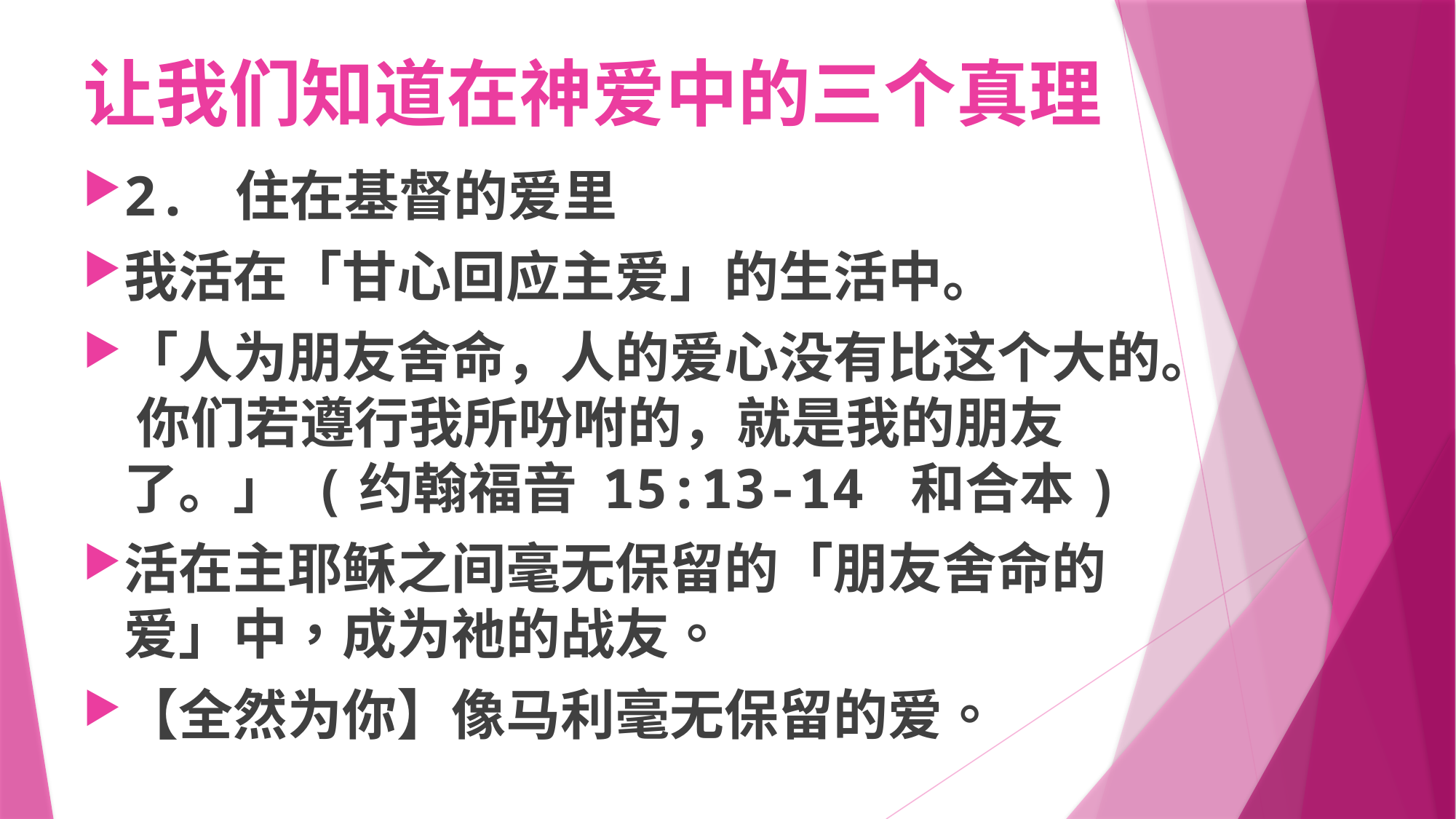

# 让我们知道在神爱中的三个真理
2. 住在基督的爱里
我活在「甘心回应主爱」的生活中。
「人为朋友舍命，人的爱心没有比这个大的。 你们若遵行我所吩咐的，就是我的朋友了。」 (约翰福音 15:13-14 和合本)
活在主耶稣之间毫无保留的「朋友舍命的爱」中，成为祂的战友。
【全然为你】像马利毫无保留的爱。